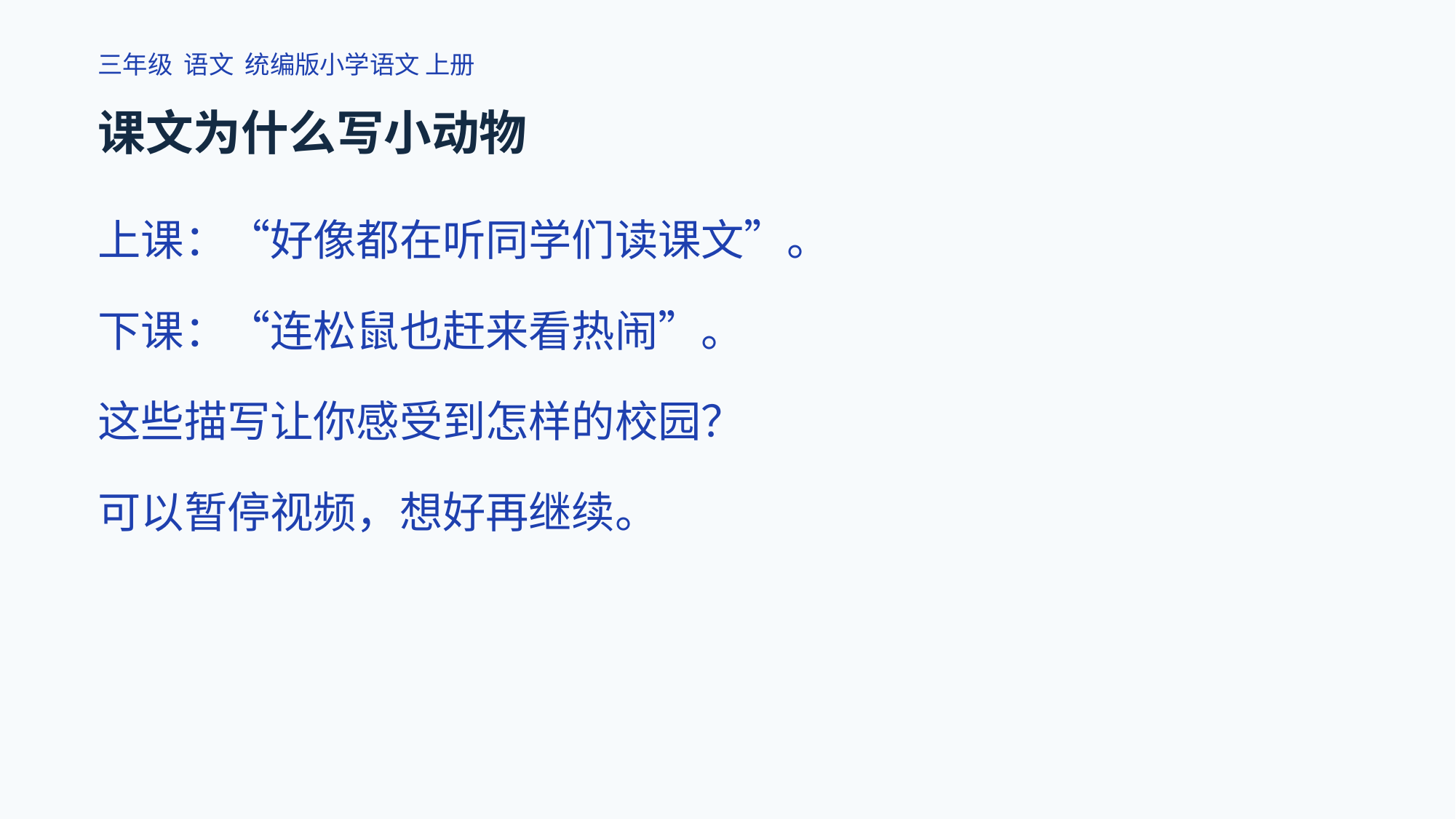

三年级  语文  统编版小学语文 上册
课文为什么写小动物
上课：“好像都在听同学们读课文”。
下课：“连松鼠也赶来看热闹”。
这些描写让你感受到怎样的校园？
可以暂停视频，想好再继续。